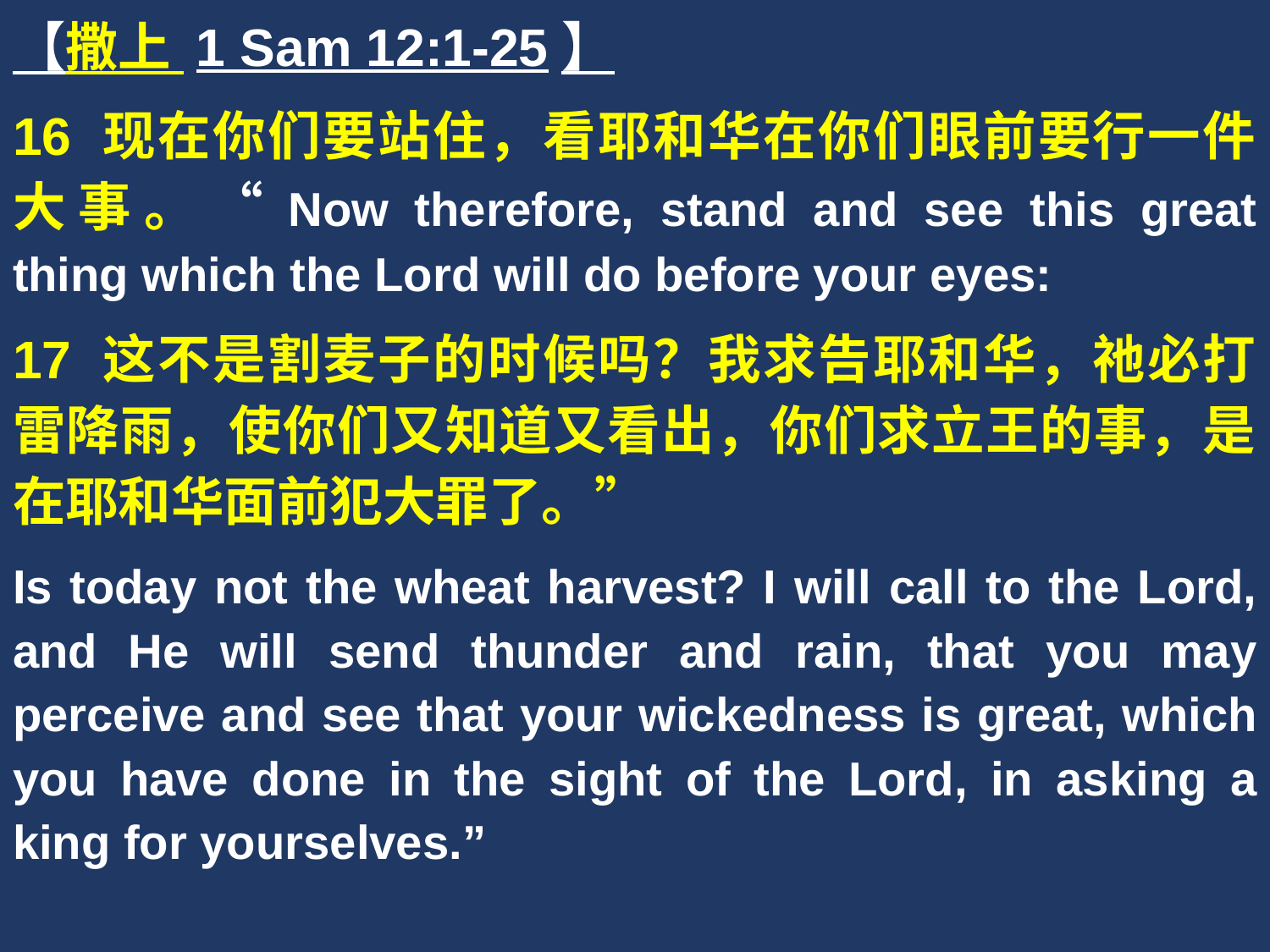

【撒上 1 Sam 12:1-25】
16 现在你们要站住，看耶和华在你们眼前要行一件大事。“Now therefore, stand and see this great thing which the Lord will do before your eyes:
17 这不是割麦子的时候吗？我求告耶和华，祂必打雷降雨，使你们又知道又看出，你们求立王的事，是在耶和华面前犯大罪了。”
Is today not the wheat harvest? I will call to the Lord, and He will send thunder and rain, that you may perceive and see that your wickedness is great, which you have done in the sight of the Lord, in asking a king for yourselves.”